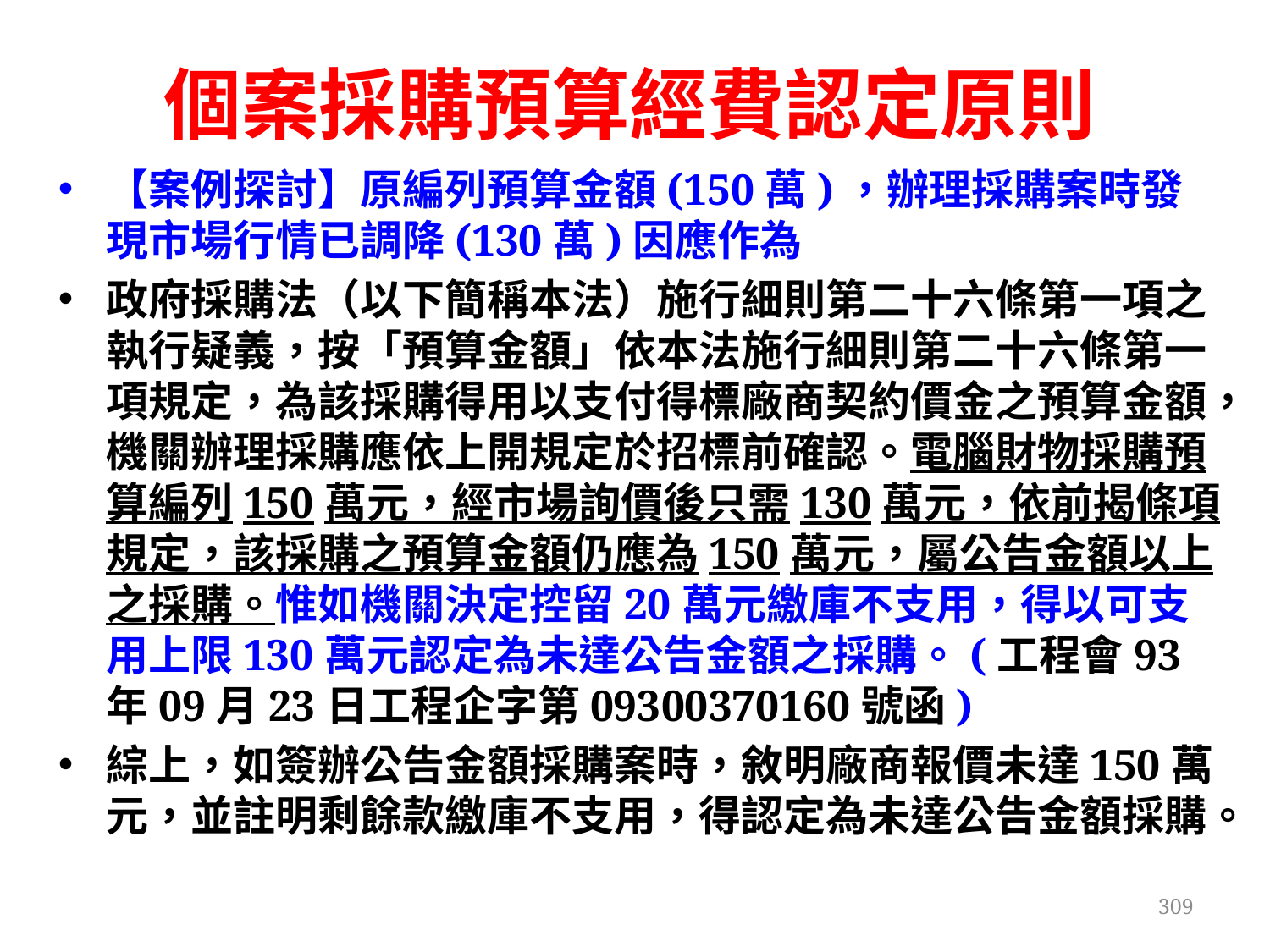

# 個案採購預算經費認定原則
【案例探討】原編列預算金額(150萬)，辦理採購案時發現市場行情已調降(130萬)因應作為
政府採購法（以下簡稱本法）施行細則第二十六條第一項之執行疑義，按「預算金額」依本法施行細則第二十六條第一項規定，為該採購得用以支付得標廠商契約價金之預算金額，機關辦理採購應依上開規定於招標前確認。電腦財物採購預算編列150萬元，經市場詢價後只需130萬元，依前揭條項規定，該採購之預算金額仍應為150萬元，屬公告金額以上之採購。惟如機關決定控留20萬元繳庫不支用，得以可支用上限130萬元認定為未達公告金額之採購。(工程會93年09月23日工程企字第09300370160號函)
綜上，如簽辦公告金額採購案時，敘明廠商報價未達150萬元，並註明剩餘款繳庫不支用，得認定為未達公告金額採購。

309